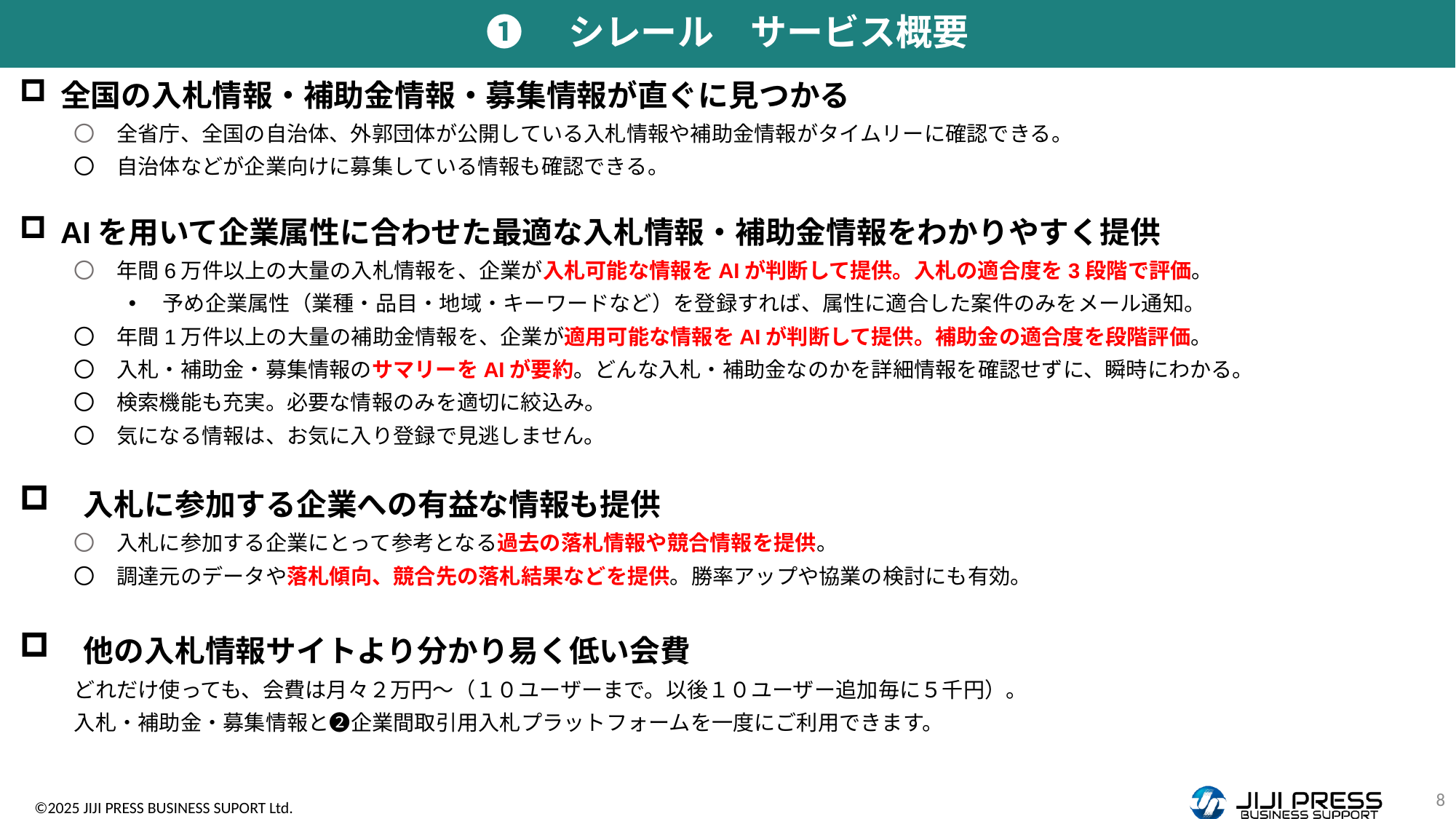

➊　シレール　サービス概要

全国の入札情報・補助金情報・募集情報が直ぐに見つかる
〇　全省庁、全国の自治体、外郭団体が公開している入札情報や補助金情報がタイムリーに確認できる。
〇　自治体などが企業向けに募集している情報も確認できる。

AIを用いて企業属性に合わせた最適な入札情報・補助金情報をわかりやすく提供
〇　年間6万件以上の大量の入札情報を、企業が入札可能な情報をAIが判断して提供。入札の適合度を3段階で評価。
予め企業属性（業種・品目・地域・キーワードなど）を登録すれば、属性に適合した案件のみをメール通知。
〇　年間1万件以上の大量の補助金情報を、企業が適用可能な情報をAIが判断して提供。補助金の適合度を段階評価。
〇　入札・補助金・募集情報のサマリーをAIが要約。どんな入札・補助金なのかを詳細情報を確認せずに、瞬時にわかる。
〇　検索機能も充実。必要な情報のみを適切に絞込み。
〇　気になる情報は、お気に入り登録で見逃しません。

　入札に参加する企業への有益な情報も提供
〇　入札に参加する企業にとって参考となる過去の落札情報や競合情報を提供。
〇　調達元のデータや落札傾向、競合先の落札結果などを提供。勝率アップや協業の検討にも有効。

　他の入札情報サイトより分かり易く低い会費
どれだけ使っても、会費は月々２万円～（１０ユーザーまで。以後１０ユーザー追加毎に５千円）。
入札・補助金・募集情報と➋企業間取引用入札プラットフォームを一度にご利用できます。

8